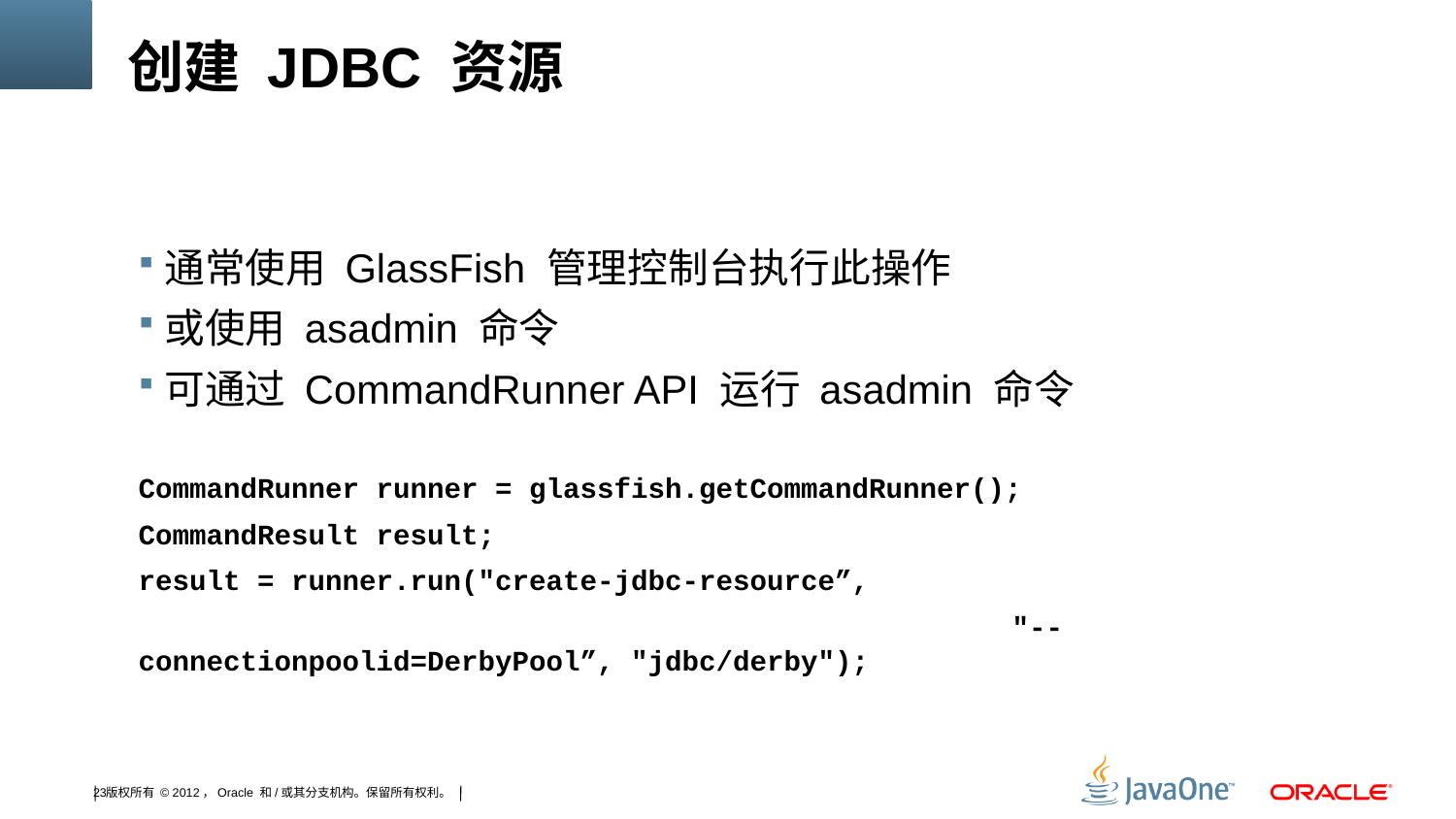

# 创建 JDBC 资源

通常使用 GlassFish 管理控制台执行此操作
或使用 asadmin 命令
可通过 CommandRunner API 运行 asadmin 命令

CommandRunner runner = glassfish.getCommandRunner();
CommandResult result;
result = runner.run("create-jdbc-resource”,
						"--connectionpoolid=DerbyPool”, "jdbc/derby");